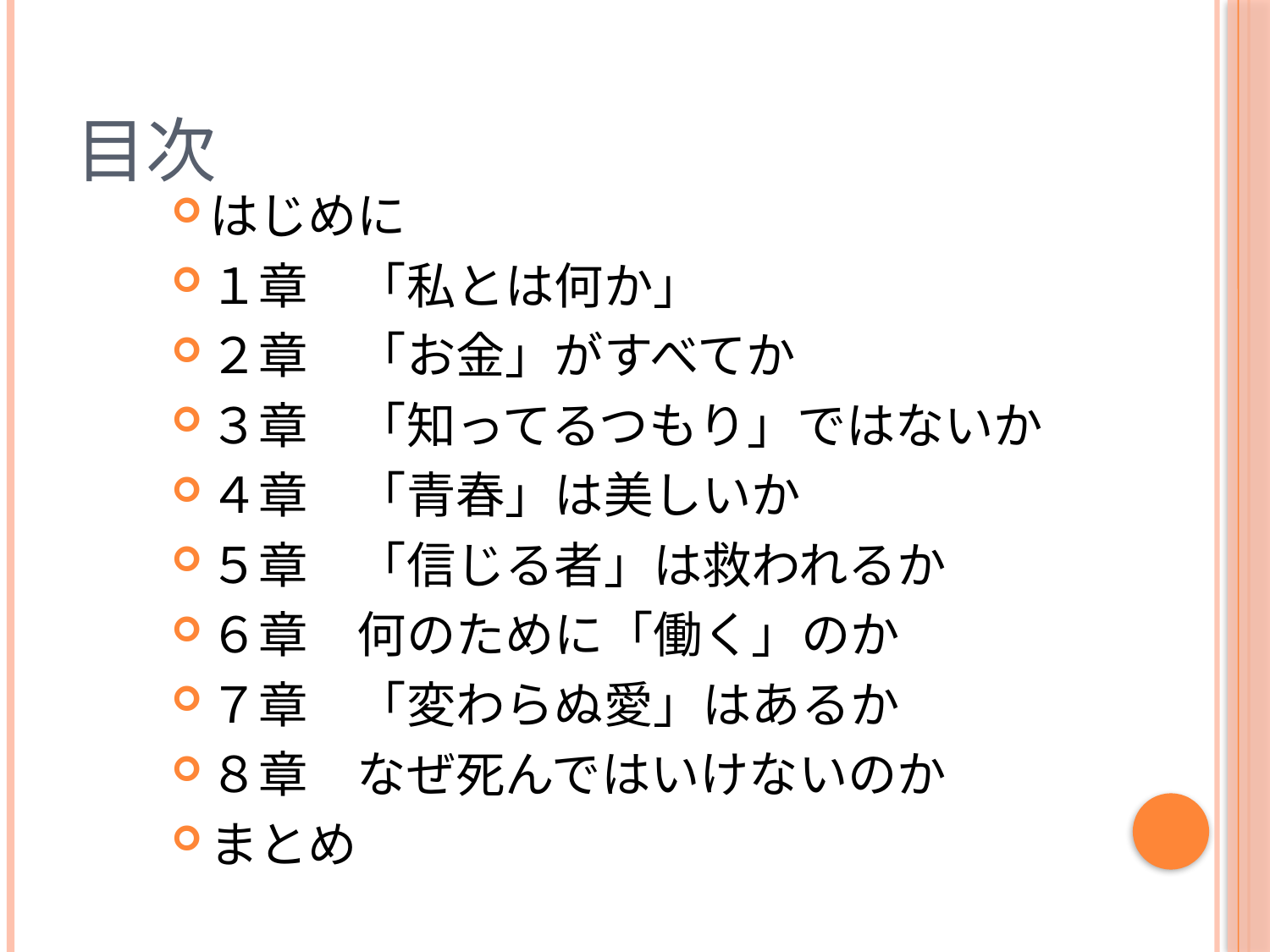

# 目次
はじめに
１章　「私とは何か」
２章　「お金」がすべてか
３章　「知ってるつもり」ではないか
４章　「青春」は美しいか
５章　「信じる者」は救われるか
６章　何のために「働く」のか
７章　「変わらぬ愛」はあるか
８章　なぜ死んではいけないのか
まとめ